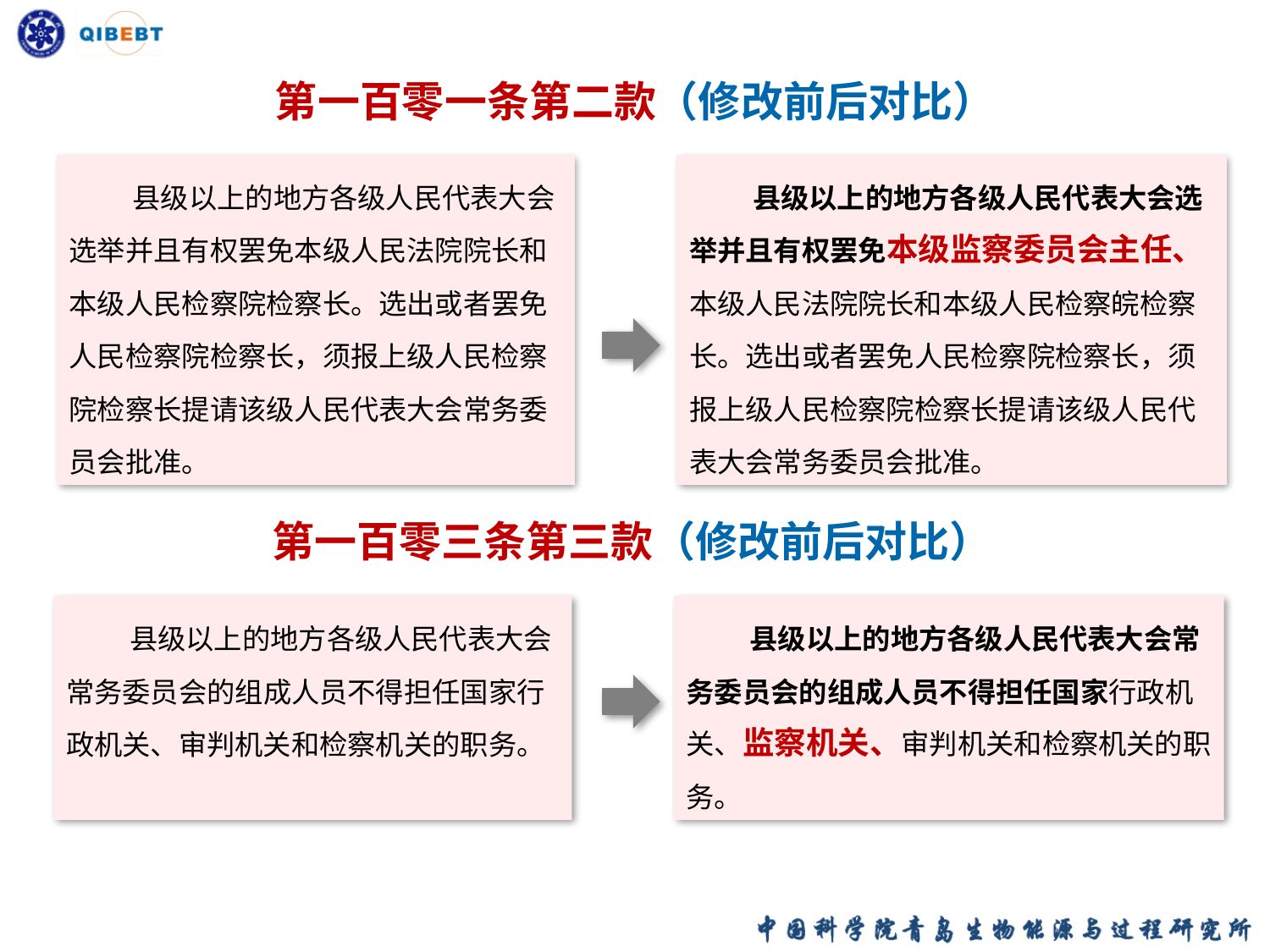

第一百零一条第二款（修改前后对比）
县级以上的地方各级人民代表大会选举并且有权罢免本级人民法院院长和本级人民检察院检察长。选出或者罢免人民检察院检察长，须报上级人民检察院检察长提请该级人民代表大会常务委员会批准。
县级以上的地方各级人民代表大会选举并且有权罢免本级监察委员会主任、本级人民法院院长和本级人民检察皖检察长。选出或者罢免人民检察院检察长，须报上级人民检察院检察长提请该级人民代表大会常务委员会批准。

第一百零三条第三款（修改前后对比）
县级以上的地方各级人民代表大会常务委员会的组成人员不得担任国家行政机关、审判机关和检察机关的职务。

县级以上的地方各级人民代表大会常务委员会的组成人员不得担任国家行政机关、监察机关、审判机关和检察机关的职务。